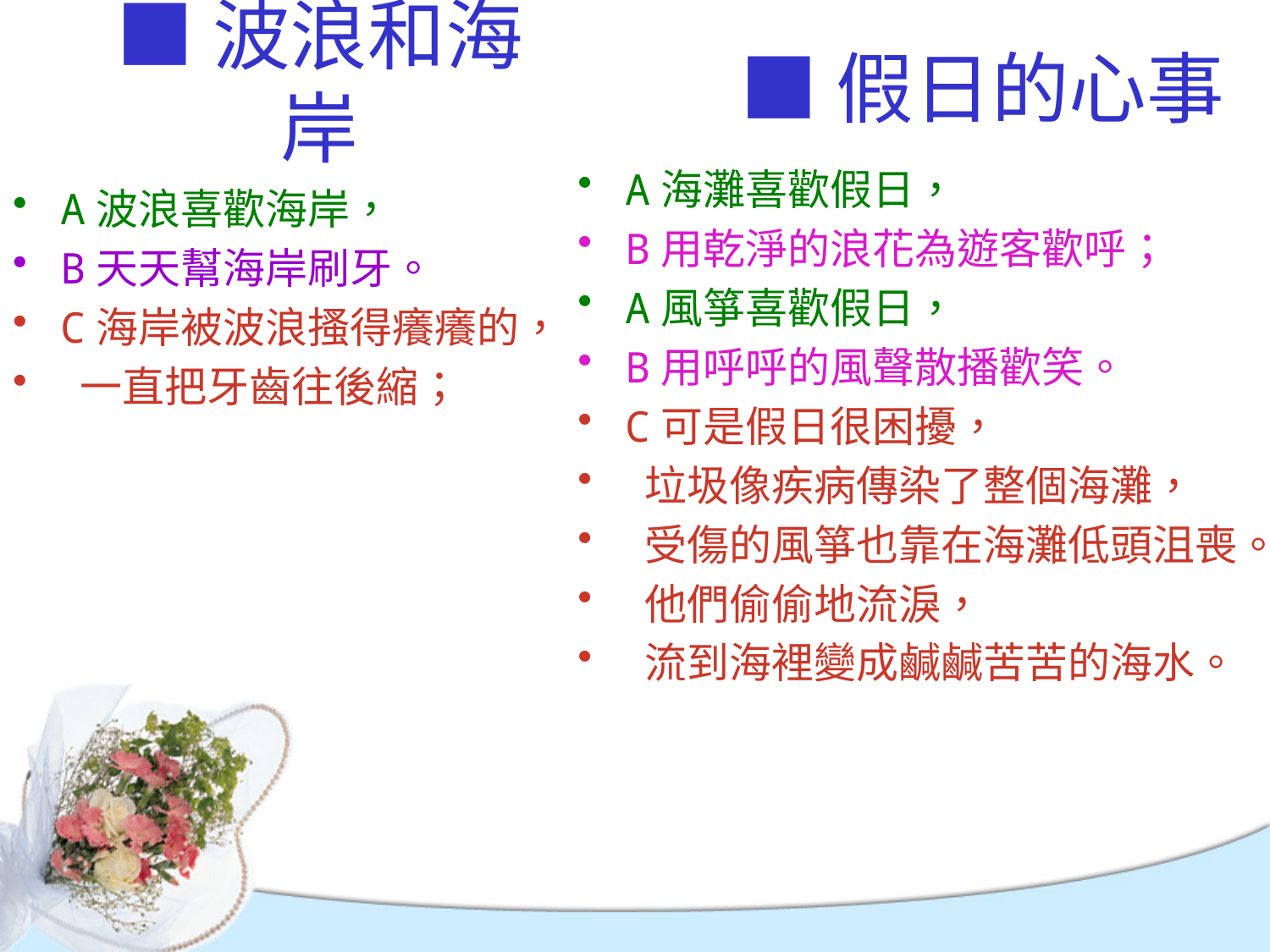

# ■波浪和海岸
■假日的心事
A海灘喜歡假日，
B用乾淨的浪花為遊客歡呼；
A風箏喜歡假日，
B用呼呼的風聲散播歡笑。
C可是假日很困擾，
 垃圾像疾病傳染了整個海灘，
 受傷的風箏也靠在海灘低頭沮喪。
 他們偷偷地流淚，
 流到海裡變成鹹鹹苦苦的海水。
A波浪喜歡海岸，
B天天幫海岸刷牙。
C海岸被波浪搔得癢癢的，
 一直把牙齒往後縮；
C波浪覺得很有趣，
 笑得滿天都是雪白的浪花。